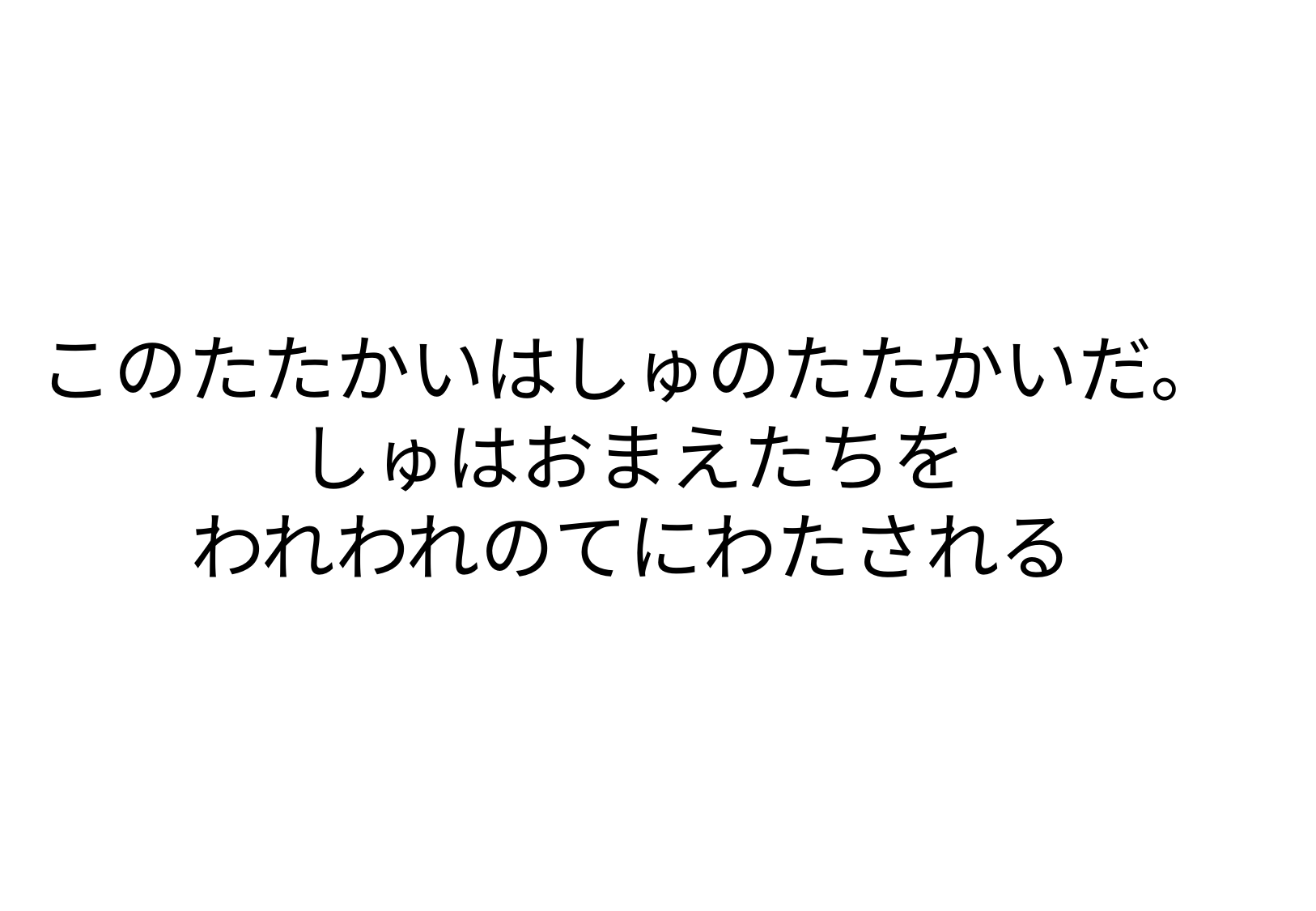

#

このたたかいはしゅのたたかいだ。
しゅはおまえたちを
われわれのてにわたされる